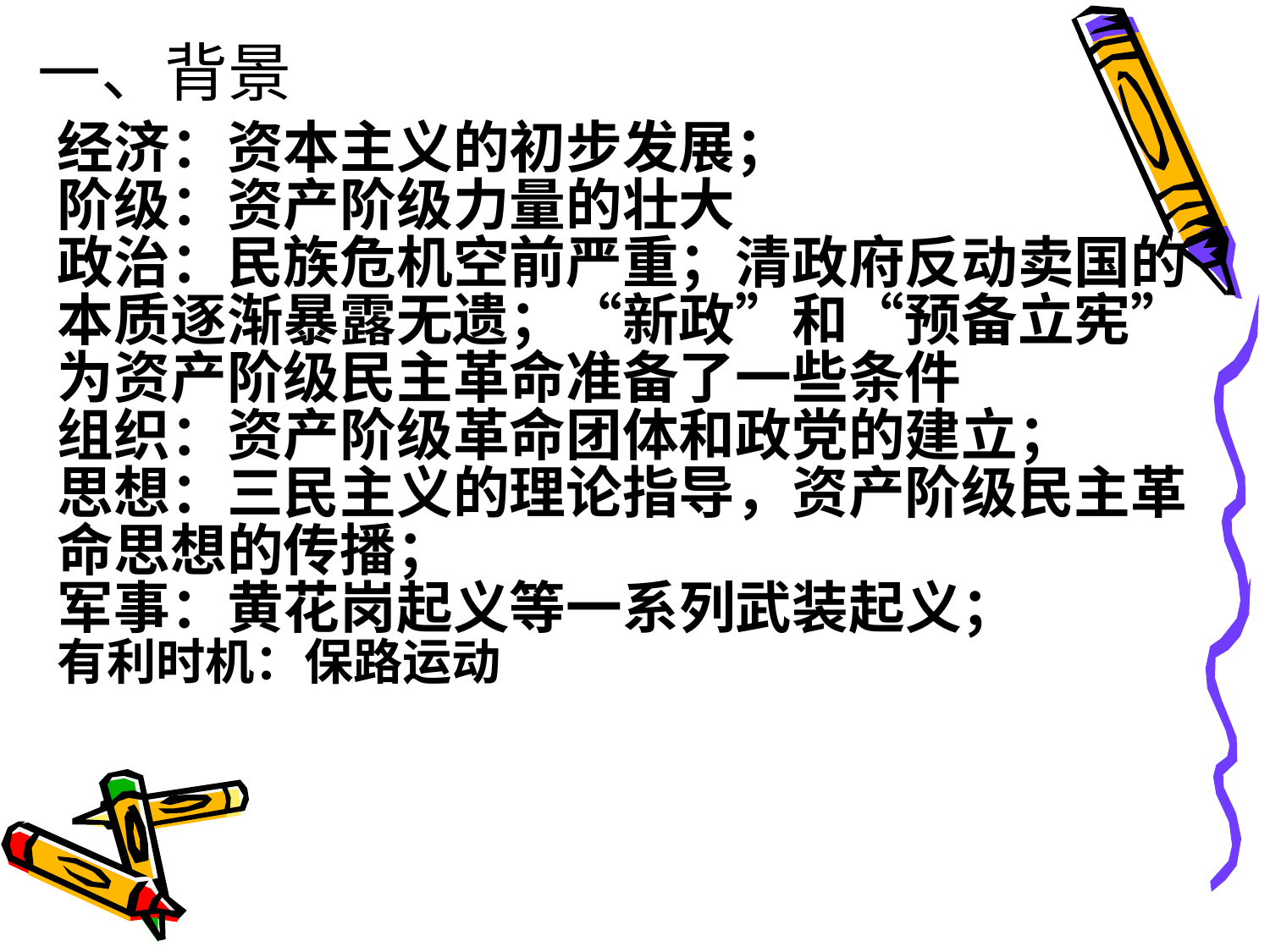

一、背景
经济：资本主义的初步发展；
阶级：资产阶级力量的壮大
政治：民族危机空前严重；清政府反动卖国的本质逐渐暴露无遗；“新政”和“预备立宪”为资产阶级民主革命准备了一些条件
组织：资产阶级革命团体和政党的建立；
思想：三民主义的理论指导，资产阶级民主革命思想的传播；
军事：黄花岗起义等一系列武装起义；
有利时机：保路运动